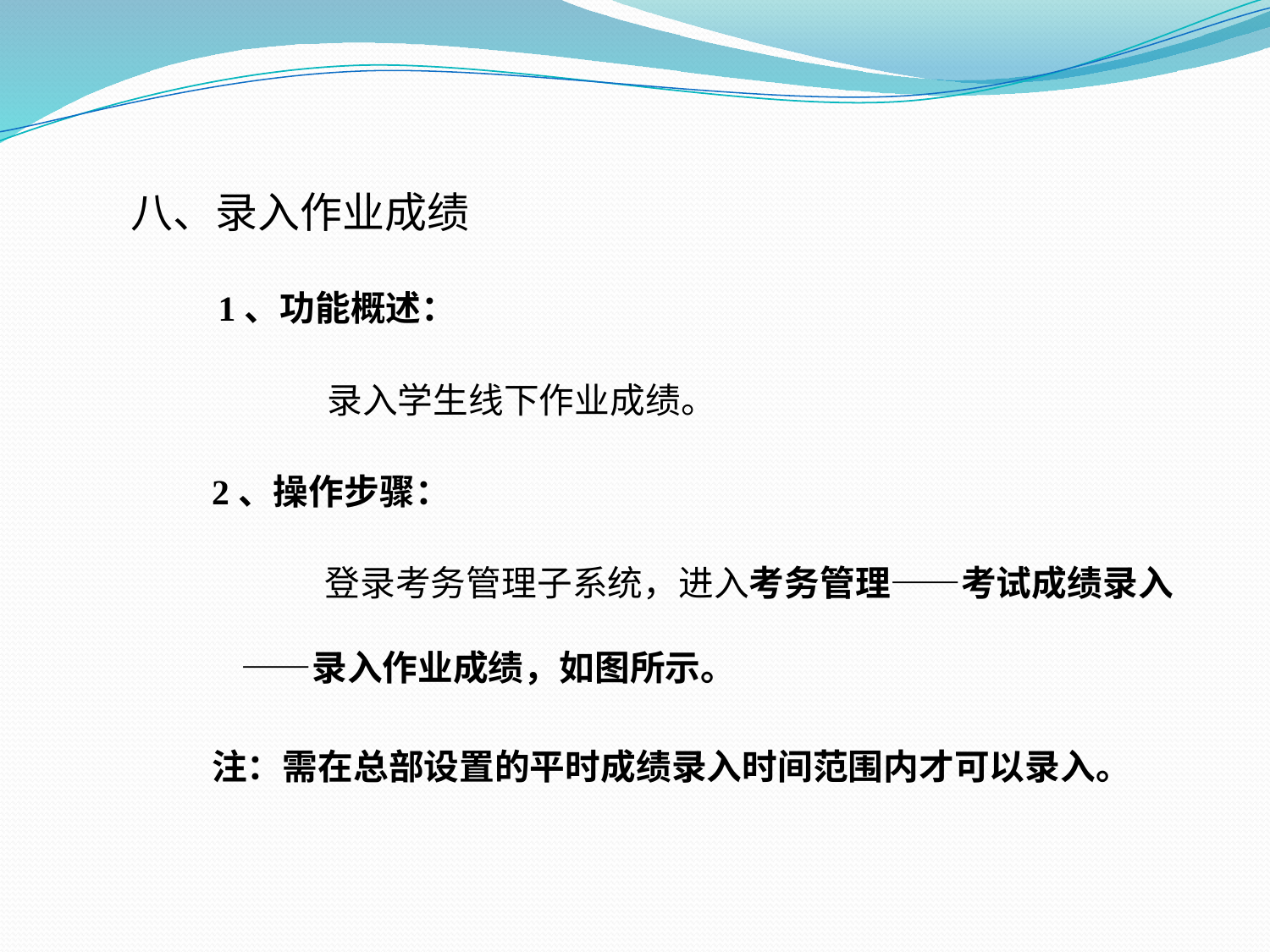

八、录入作业成绩
                1、功能概述：
                               录入学生线下作业成绩。
2、操作步骤：
             登录考务管理子系统，进入考务管理——考试成绩录入——录入作业成绩，如图所示。

注：需在总部设置的平时成绩录入时间范围内才可以录入。